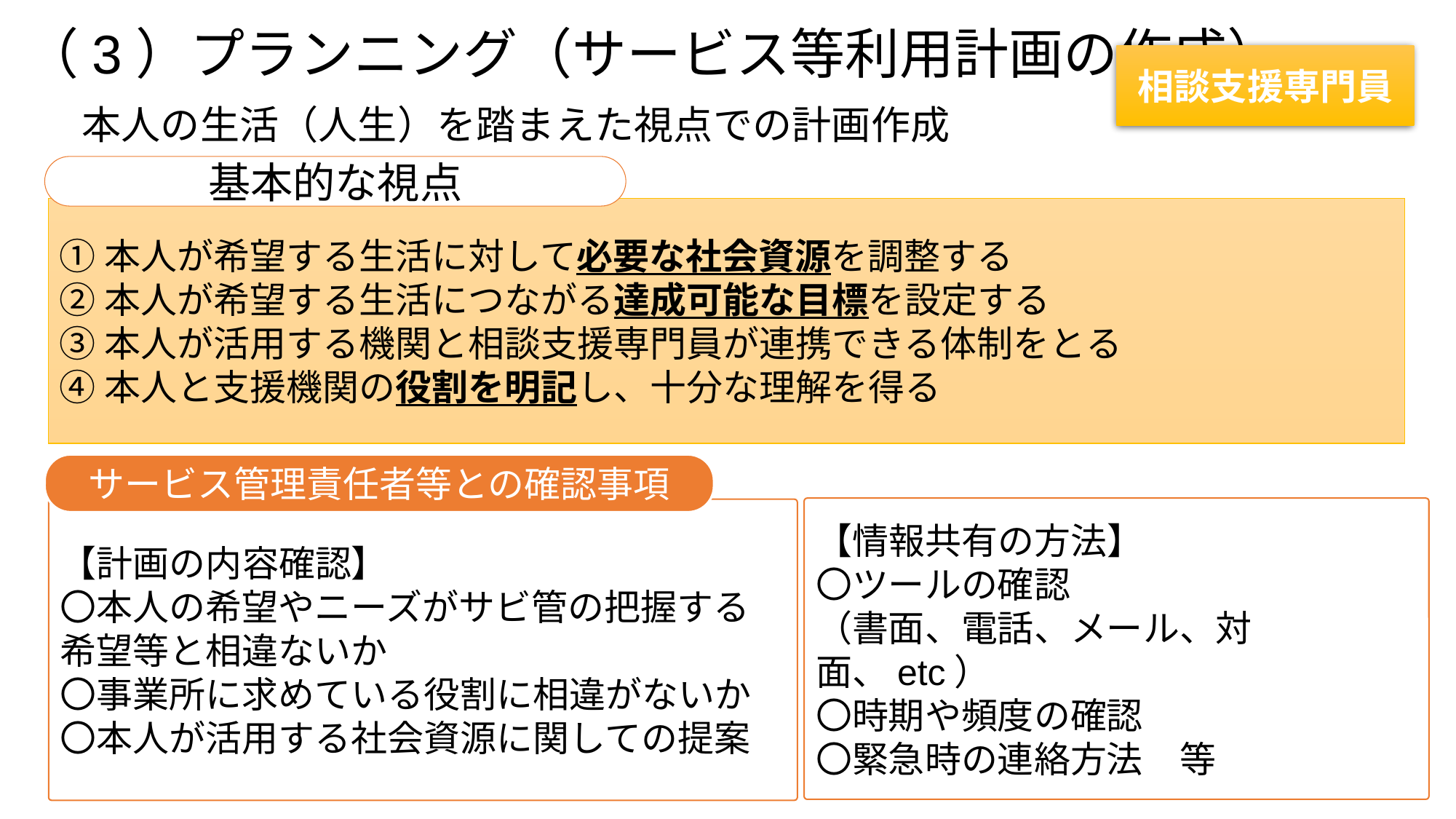

# （3）プランニング（サービス等利用計画の作成）
相談支援専門員
本人の生活（人生）を踏まえた視点での計画作成
基本的な視点
①本人が希望する生活に対して必要な社会資源を調整する
②本人が希望する生活につながる達成可能な目標を設定する
③本人が活用する機関と相談支援専門員が連携できる体制をとる
④本人と支援機関の役割を明記し、十分な理解を得る
サービス管理責任者等との確認事項
【情報共有の方法】
〇ツールの確認
（書面、電話、メール、対面、etc）
〇時期や頻度の確認
〇緊急時の連絡方法　等
【計画の内容確認】
〇本人の希望やニーズがサビ管の把握する希望等と相違ないか
〇事業所に求めている役割に相違がないか
〇本人が活用する社会資源に関しての提案